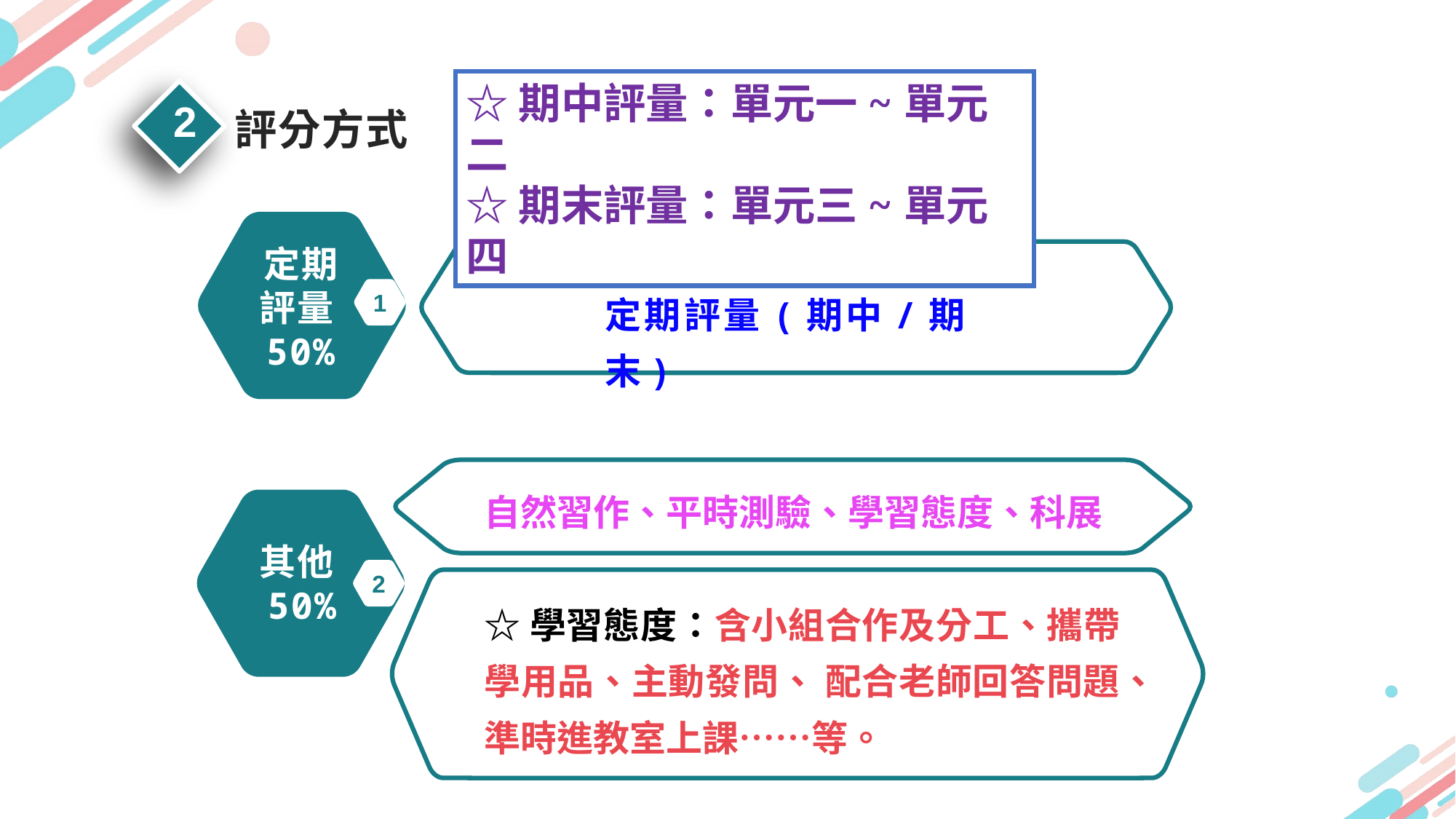

☆期中評量：單元一~單元二
☆期末評量：單元三~單元四

2
評分方式

定期評量50%
1

定期評量(期中/期末)

自然習作、平時測驗、學習態度、科展

其他50%
2

☆學習態度：含小組合作及分工、攜帶學用品、主動發問、 配合老師回答問題、準時進教室上課……等。